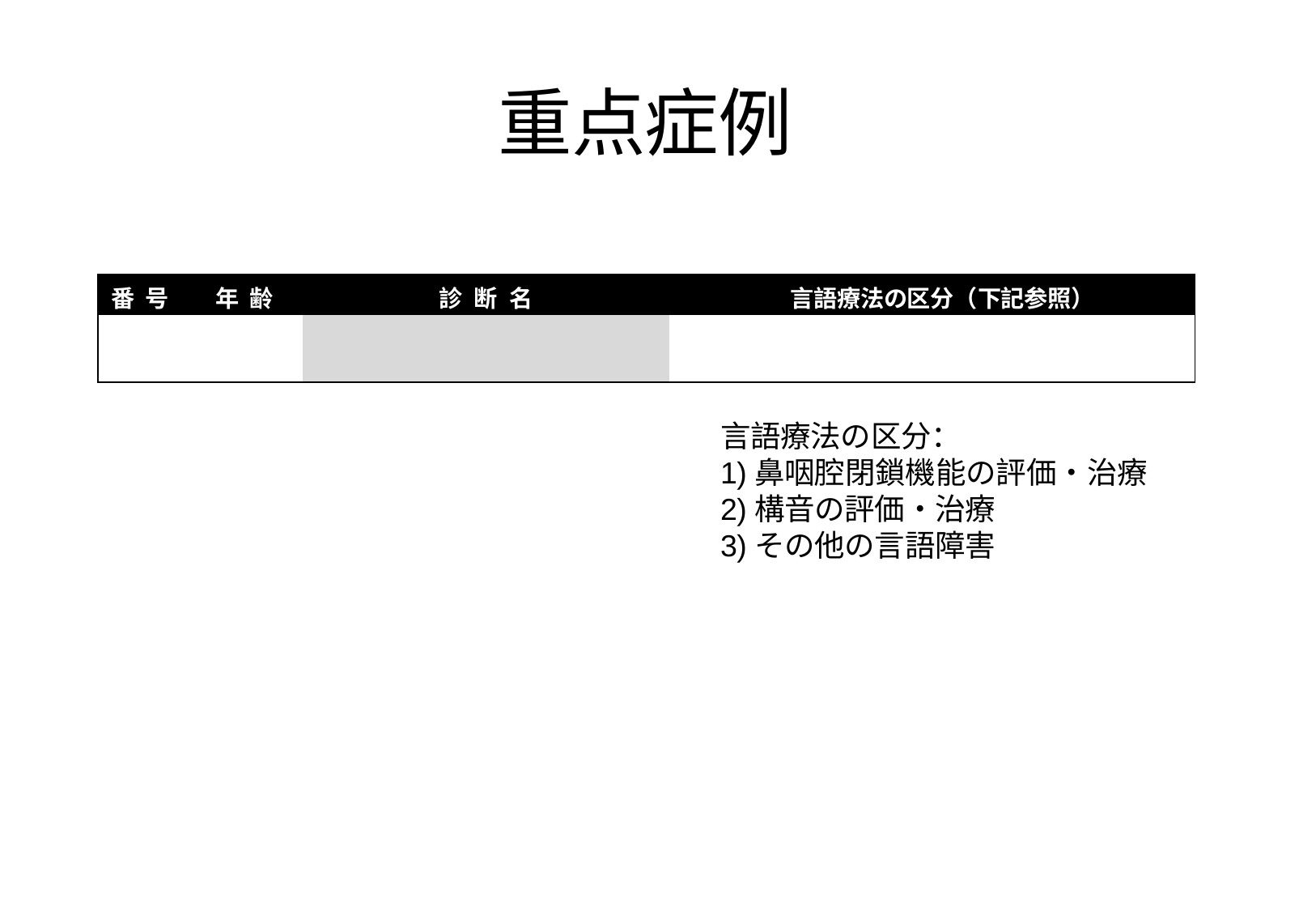

# 重点症例
| 番 号 | 年 齢 | 診 断 名 | 言語療法の区分（下記参照） |
| --- | --- | --- | --- |
|  |  |  |  |
言語療法の区分：
1)鼻咽腔閉鎖機能の評価・治療
2)構音の評価・治療
3)その他の言語障害
2